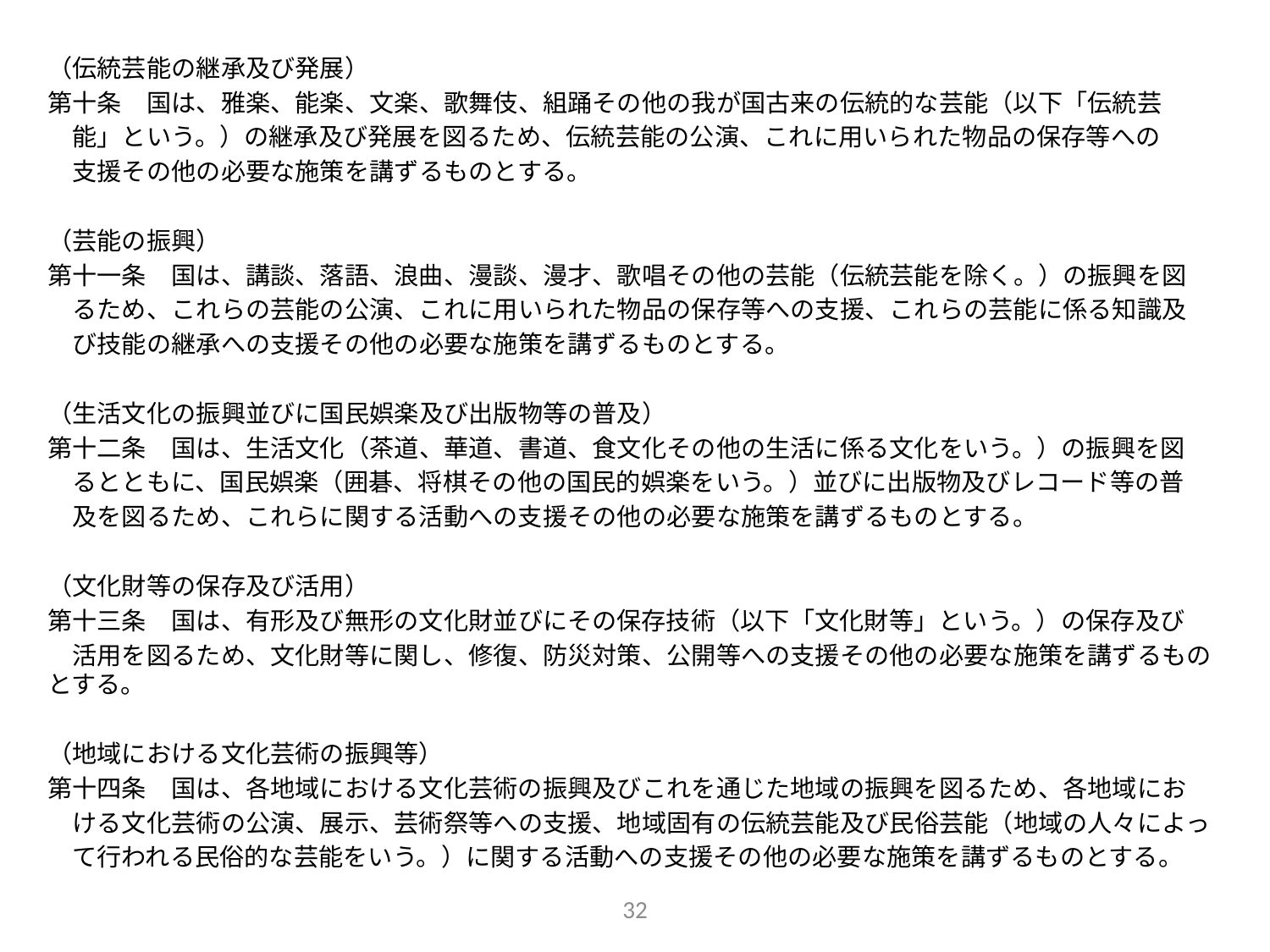

（伝統芸能の継承及び発展）
第十条　国は、雅楽、能楽、文楽、歌舞伎、組踊その他の我が国古来の伝統的な芸能（以下「伝統芸
　能」という。）の継承及び発展を図るため、伝統芸能の公演、これに用いられた物品の保存等への
　支援その他の必要な施策を講ずるものとする。

（芸能の振興）
第十一条　国は、講談、落語、浪曲、漫談、漫才、歌唱その他の芸能（伝統芸能を除く。）の振興を図
　るため、これらの芸能の公演、これに用いられた物品の保存等への支援、これらの芸能に係る知識及
　び技能の継承への支援その他の必要な施策を講ずるものとする。

（生活文化の振興並びに国民娯楽及び出版物等の普及）
第十二条　国は、生活文化（茶道、華道、書道、食文化その他の生活に係る文化をいう。）の振興を図
　るとともに、国民娯楽（囲碁、将棋その他の国民的娯楽をいう。）並びに出版物及びレコード等の普
　及を図るため、これらに関する活動への支援その他の必要な施策を講ずるものとする。

（文化財等の保存及び活用）
第十三条　国は、有形及び無形の文化財並びにその保存技術（以下「文化財等」という。）の保存及び
　活用を図るため、文化財等に関し、修復、防災対策、公開等への支援その他の必要な施策を講ずるものとする。

（地域における文化芸術の振興等）
第十四条　国は、各地域における文化芸術の振興及びこれを通じた地域の振興を図るため、各地域にお
　ける文化芸術の公演、展示、芸術祭等への支援、地域固有の伝統芸能及び民俗芸能（地域の人々によっ
　て行われる民俗的な芸能をいう。）に関する活動への支援その他の必要な施策を講ずるものとする。
32